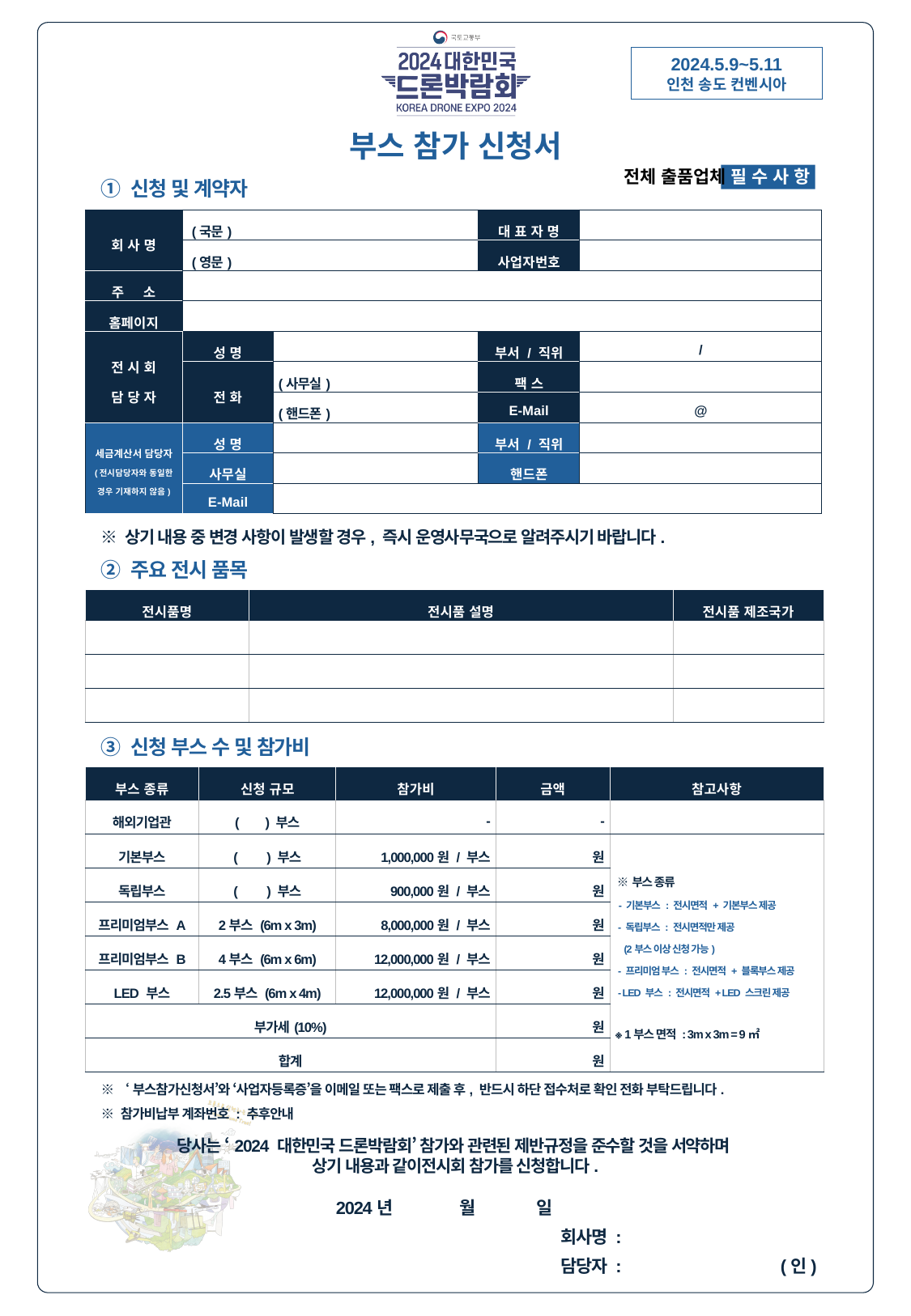

2024.5.9~5.11
인천 송도 컨벤시아
부스 참가 신청서
① 신청 및 계약자
전체 출품업체 필 수 사 항

| 회 사 명 | (국문) |  | 대 표 자 명 |  |
| --- | --- | --- | --- | --- |
|  | (영문) |  | 사업자번호 |  |
| 주 소 |  |  |  |  |
| 홈페이지 |  |  |  |  |
| 전 시 회 담 당 자 | 성 명 |  | 부서 / 직위 | / |
|  | 전 화 | (사무실) | 팩 스 |  |
|  |  | (핸드폰) | E-Mail | @ |
| 세금계산서 담당자 (전시담당자와 동일한 경우 기재하지 않음) | 성 명 |  | 부서 / 직위 |  |
|  | 사무실 |  | 핸드폰 |  |
|  | E-Mail |  |  |  |
※ 상기 내용 중 변경 사항이 발생할 경우, 즉시 운영사무국으로 알려주시기 바랍니다.
② 주요 전시 품목
| 전시품명 | 전시품 설명 | 전시품 제조국가 |
| --- | --- | --- |
|  |  |  |
|  |  |  |
|  |  |  |
③ 신청 부스 수 및 참가비
| 부스 종류 | 신청 규모 | 참가비 | 금액 | 참고사항 |
| --- | --- | --- | --- | --- |
| 해외기업관 | ( ) 부스 | - | - |  |
| 기본부스 | ( ) 부스 | 1,000,000원 / 부스 | 원 | ※부스 종류 - 기본부스 : 전시면적 + 기본부스 제공 - 독립부스 : 전시면적만 제공 (2부스 이상 신청 가능) - 프리미엄 부스 : 전시면적 + 블록부스 제공 - LED 부스 : 전시면적 + LED 스크린 제공 ※ 1부스 면적 : 3m x 3m = 9㎡ |
| 독립부스 | ( ) 부스 | 900,000원 / 부스 | 원 |  |
| 프리미엄부스 A | 2부스 (6m x 3m) | 8,000,000원 / 부스 | 원 |  |
| 프리미엄부스 B | 4부스 (6m x 6m) | 12,000,000원 / 부스 | 원 |  |
| LED 부스 | 2.5부스 (6m x 4m) | 12,000,000원 / 부스 | 원 |  |
| 부가세(10%) |  |  | 원 |  |
| 합계 |  |  | 원 |  |
※ ‘부스참가신청서’와 ‘사업자등록증’을 이메일 또는 팩스로 제출 후, 반드시 하단 접수처로 확인 전화 부탁드립니다.
※ 참가비납부 계좌번호 : 추후안내
당사는 ‘2024 대한민국 드론박람회’ 참가와 관련된 제반규정을 준수할 것을 서약하며
상기 내용과 같이전시회 참가를 신청합니다.
2024년
월
일
회사명 :
담당자 :
(인)